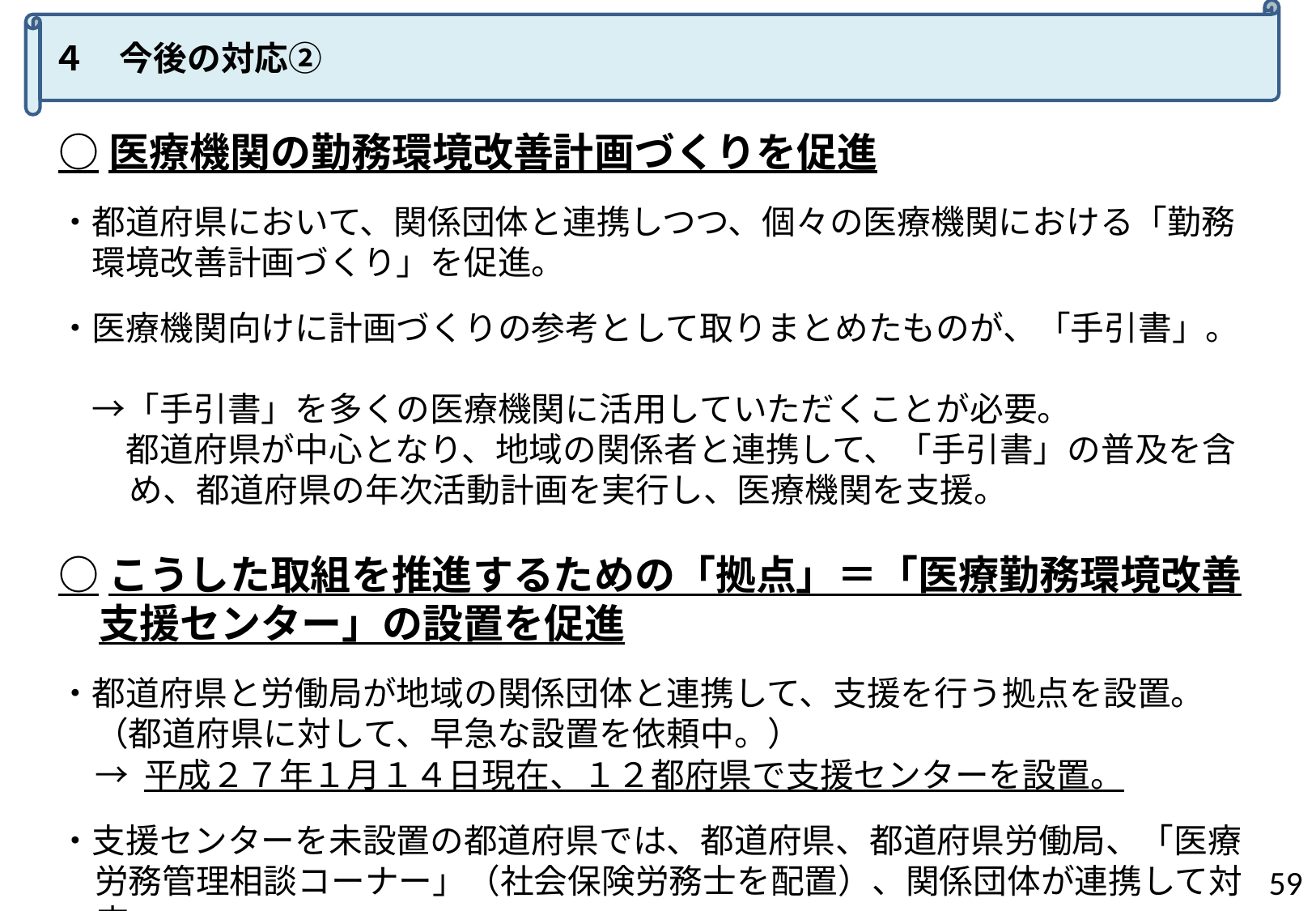

４　今後の対応②
○医療機関の勤務環境改善計画づくりを促進

・都道府県において、関係団体と連携しつつ、個々の医療機関における「勤務
　環境改善計画づくり」を促進。

・医療機関向けに計画づくりの参考として取りまとめたものが、「手引書」。
　→「手引書」を多くの医療機関に活用していただくことが必要。
　　都道府県が中心となり、地域の関係者と連携して、「手引書」の普及を含め、都道府県の年次活動計画を実行し、医療機関を支援。

○こうした取組を推進するための「拠点」＝「医療勤務環境改善
　支援センター」の設置を促進

・都道府県と労働局が地域の関係団体と連携して、支援を行う拠点を設置。
（都道府県に対して、早急な設置を依頼中。）
→ 平成２７年１月１４日現在、１２都府県で支援センターを設置。

・支援センターを未設置の都道府県では、都道府県、都道府県労働局、「医療労務管理相談コーナー」（社会保険労務士を配置）、関係団体が連携して対応。
59